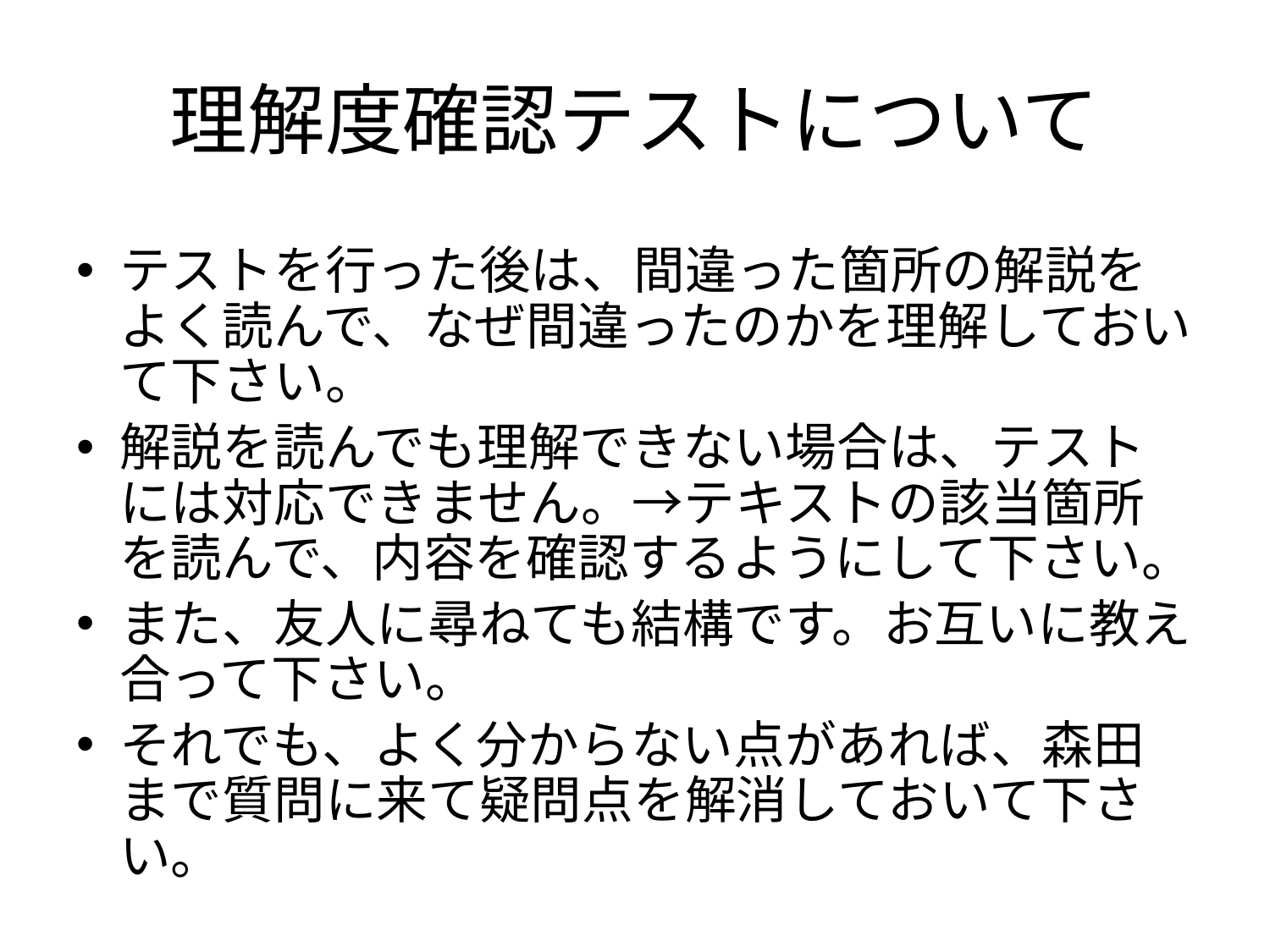

# 理解度確認テストについて
テストを行った後は、間違った箇所の解説をよく読んで、なぜ間違ったのかを理解しておいて下さい。
解説を読んでも理解できない場合は、テストには対応できません。→テキストの該当箇所を読んで、内容を確認するようにして下さい。
また、友人に尋ねても結構です。お互いに教え合って下さい。
それでも、よく分からない点があれば、森田まで質問に来て疑問点を解消しておいて下さい。